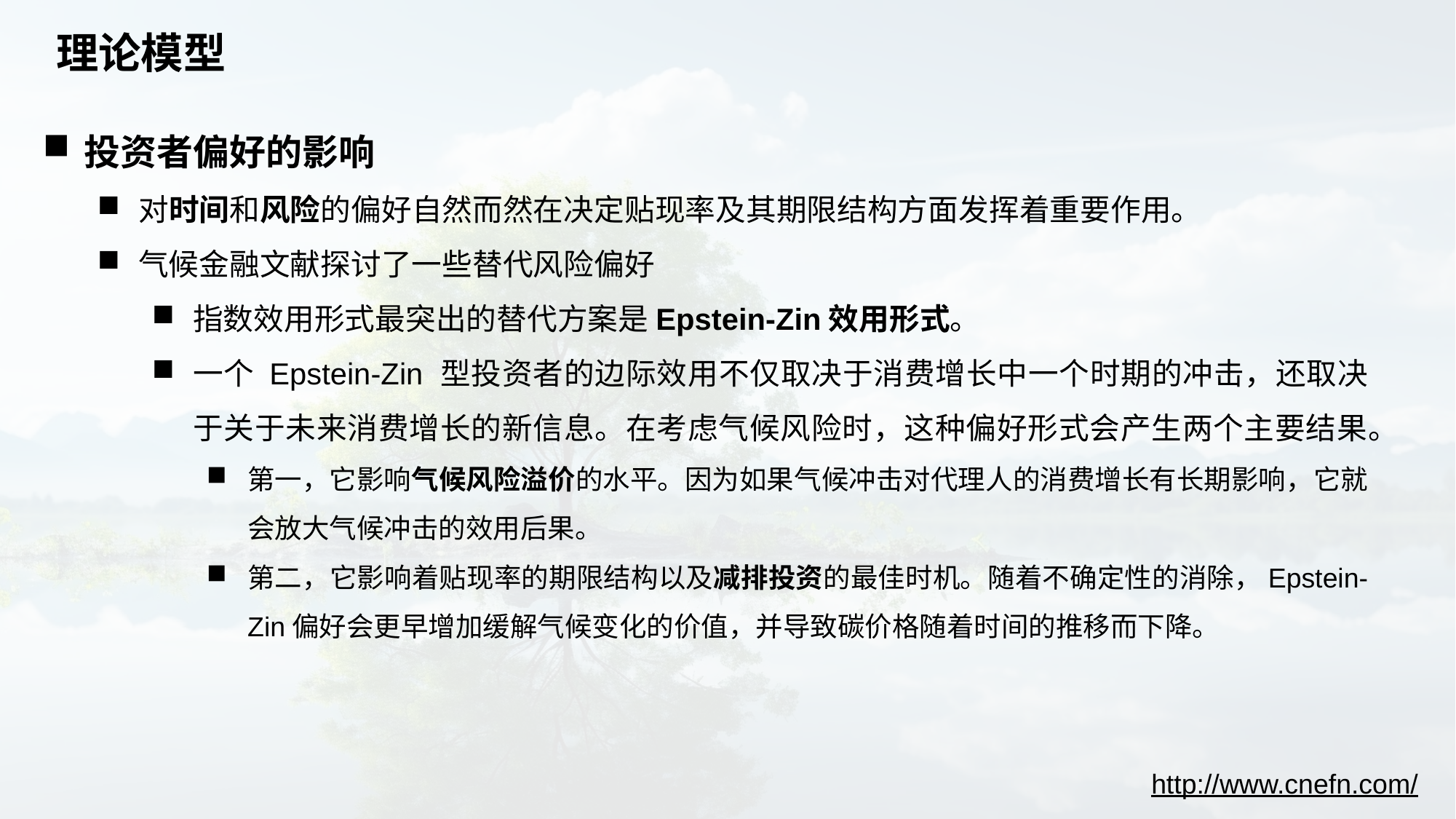

# 理论模型
投资者偏好的影响
对时间和风险的偏好自然而然在决定贴现率及其期限结构方面发挥着重要作用。
气候金融文献探讨了一些替代风险偏好
指数效用形式最突出的替代方案是Epstein-Zin效用形式。
一个 Epstein-Zin 型投资者的边际效用不仅取决于消费增长中一个时期的冲击，还取决于关于未来消费增长的新信息。在考虑气候风险时，这种偏好形式会产生两个主要结果。
第一，它影响气候风险溢价的水平。因为如果气候冲击对代理人的消费增长有长期影响，它就会放大气候冲击的效用后果。
第二，它影响着贴现率的期限结构以及减排投资的最佳时机。随着不确定性的消除，Epstein-Zin偏好会更早增加缓解气候变化的价值，并导致碳价格随着时间的推移而下降。